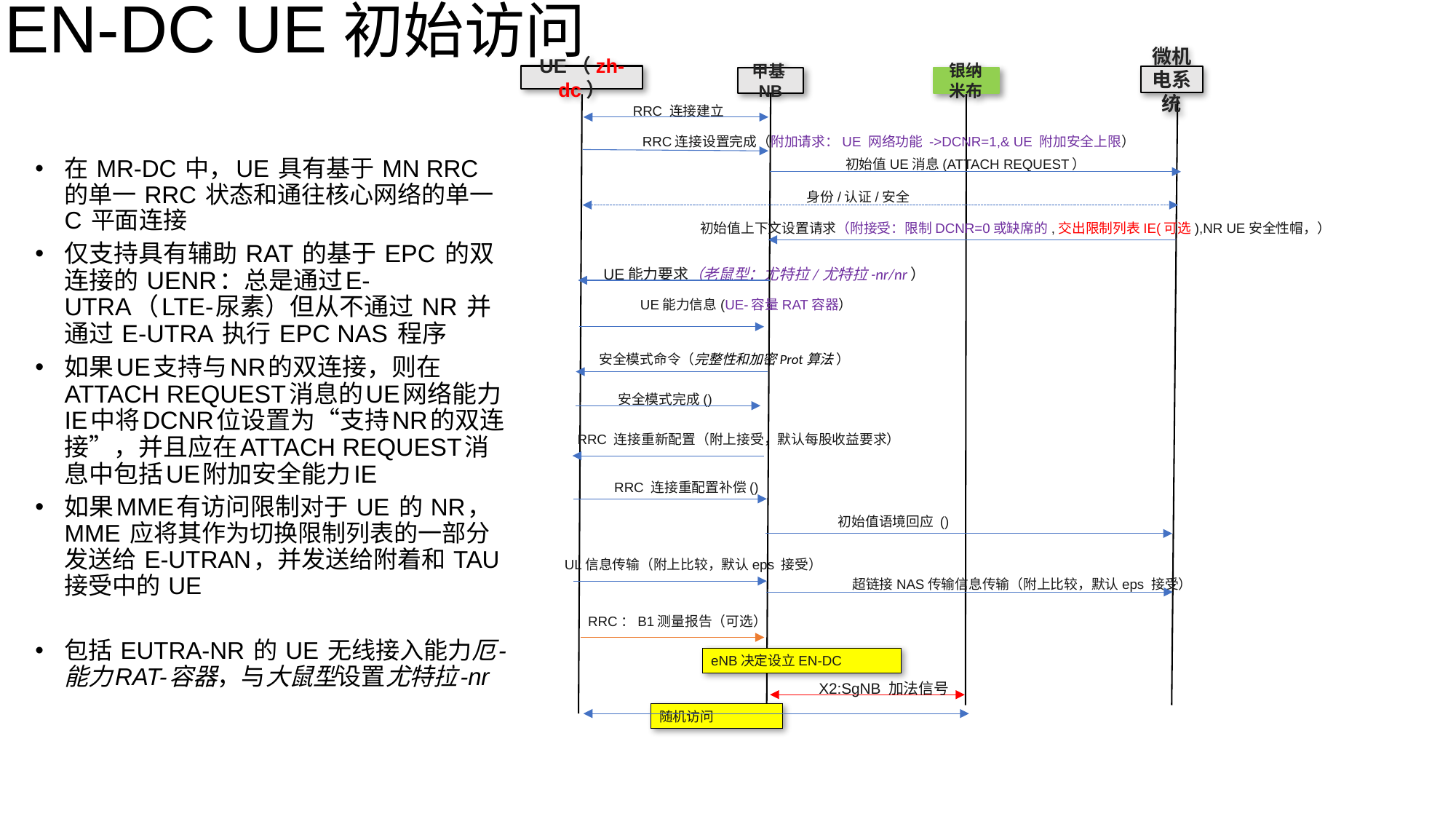

# EN-DC UE初始访问
UE（zh-dc）
微机电系统
银纳米布
甲基NB
RRC 连接建立
RRC连接设置完成（附加请求：UE 网络功能 ->DCNR=1,& UE 附加安全上限）
初始值UE消息(ATTACH REQUEST）
身份/认证/安全
初始值上下文设置请求（附接受：限制DCNR=0或缺席的,交出限制列表IE(可选),NR UE安全性帽，）
UE能力要求（老鼠型：尤特拉/尤特拉-nr/nr）
UE能力信息(UE-容量RAT容器）
安全模式命令（完整性和加密Prot算法 ）
安全模式完成()
RRC 连接重新配置（附上接受，默认每股收益要求）
RRC 连接重配置补偿()
初始值语境回应 ()
UL信息传输（附上比较，默认eps 接受）
超链接NAS传输信息传输（附上比较，默认eps 接受）
RRC：B1测量报告（可选）
eNB决定设立EN-DC
X2:SgNB 加法信号
随机访问
在 MR-DC 中，UE 具有基于 MN RRC 的单一 RRC 状态和通往核心网络的单一 C 平面连接
仅支持具有辅助 RAT 的基于 EPC 的双连接的 UENR：总是通过E-UTRA（LTE-尿素）但从不通过 NR 并通过 E-UTRA 执行 EPC NAS 程序
如果UE支持与NR的双连接，则在ATTACH REQUEST消息的UE网络能力IE中将DCNR位设置为“支持NR的双连接”，并且应在ATTACH REQUEST消息中包括UE附加安全能力IE
如果MME有访问限制对于 UE 的 NR，MME 应将其作为切换限制列表的一部分发送给 E-UTRAN，并发送给附着和 TAU 接受中的 UE

包括 EUTRA-NR 的 UE 无线接入能力厄-能力RAT-容器，与大鼠型设置尤特拉-nr